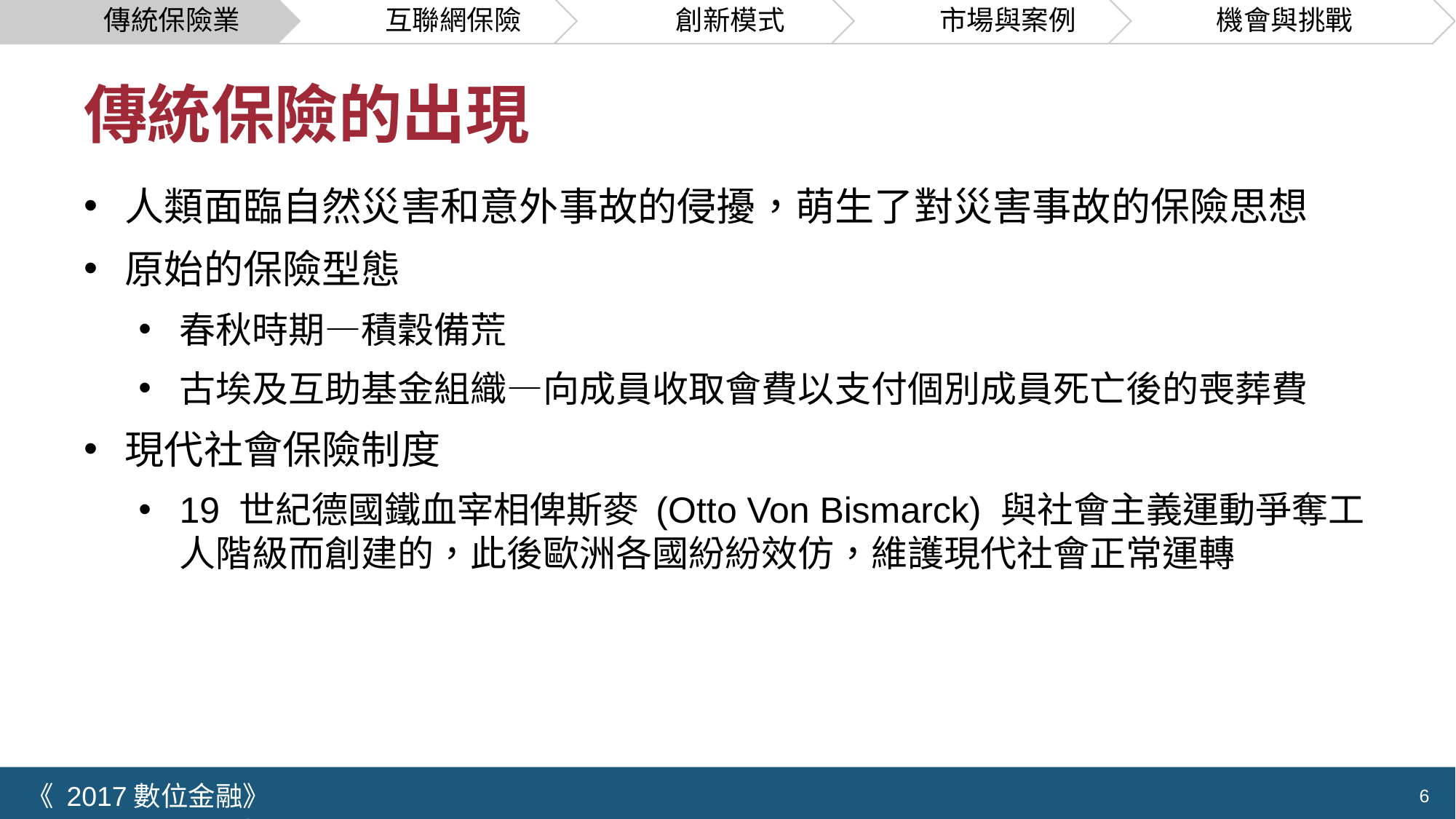

傳統保險業
互聯網保險
創新模式
市場與案例
機會與挑戰
# 傳統保險的出現
人類面臨自然災害和意外事故的侵擾，萌生了對災害事故的保險思想
原始的保險型態
春秋時期—積穀備荒
古埃及互助基金組織—向成員收取會費以支付個別成員死亡後的喪葬費
現代社會保險制度
19 世紀德國鐵血宰相俾斯麥 (Otto Von Bismarck) 與社會主義運動爭奪工人階級而創建的，此後歐洲各國紛紛效仿，維護現代社會正常運轉
《 2017數位金融》                                                                                                                                             	NCTU.IIM.IEBI Lab
6